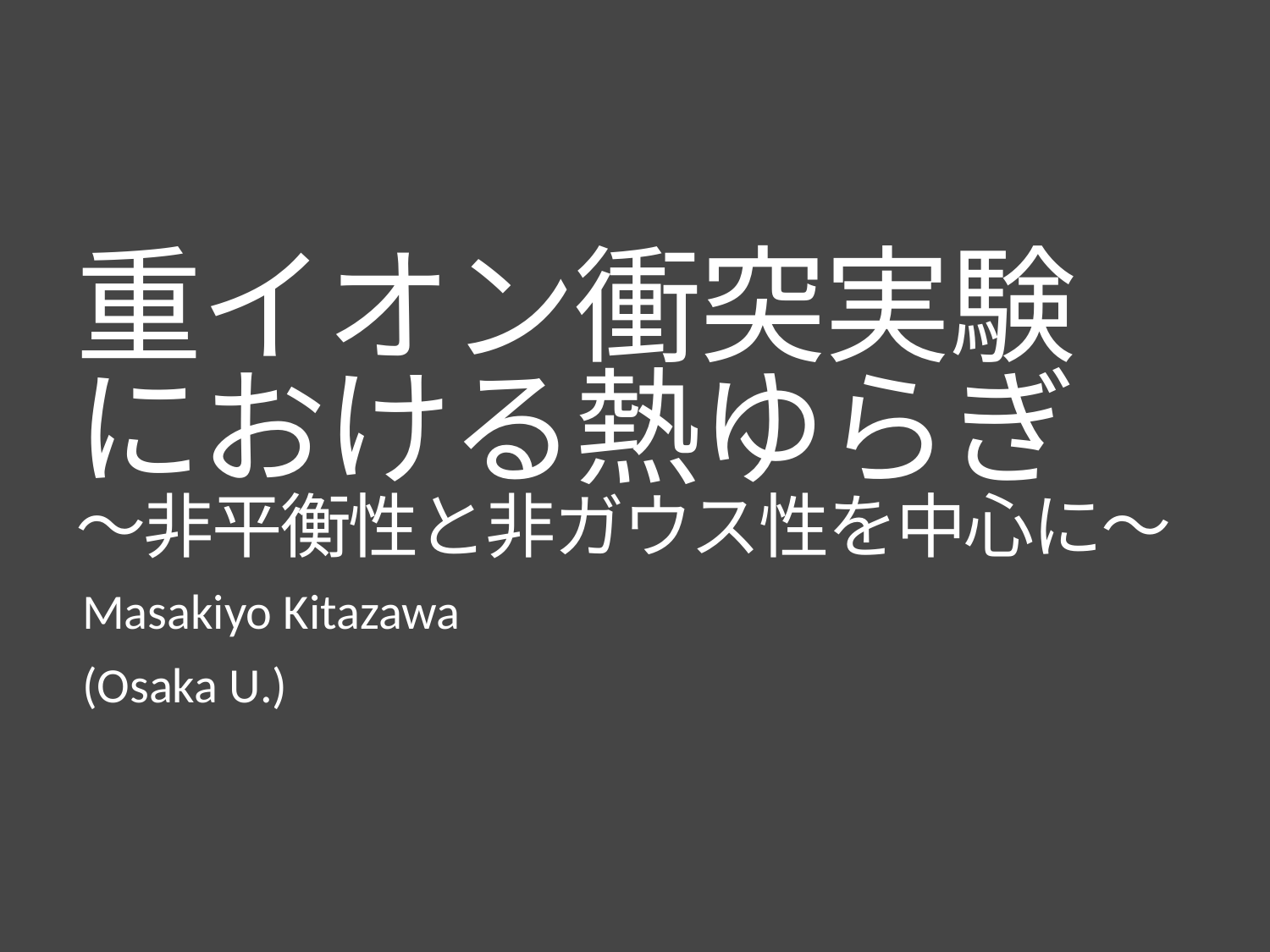

# 重イオン衝突実験における熱ゆらぎ ～非平衡性と非ガウス性を中心に～
Masakiyo Kitazawa
(Osaka U.)